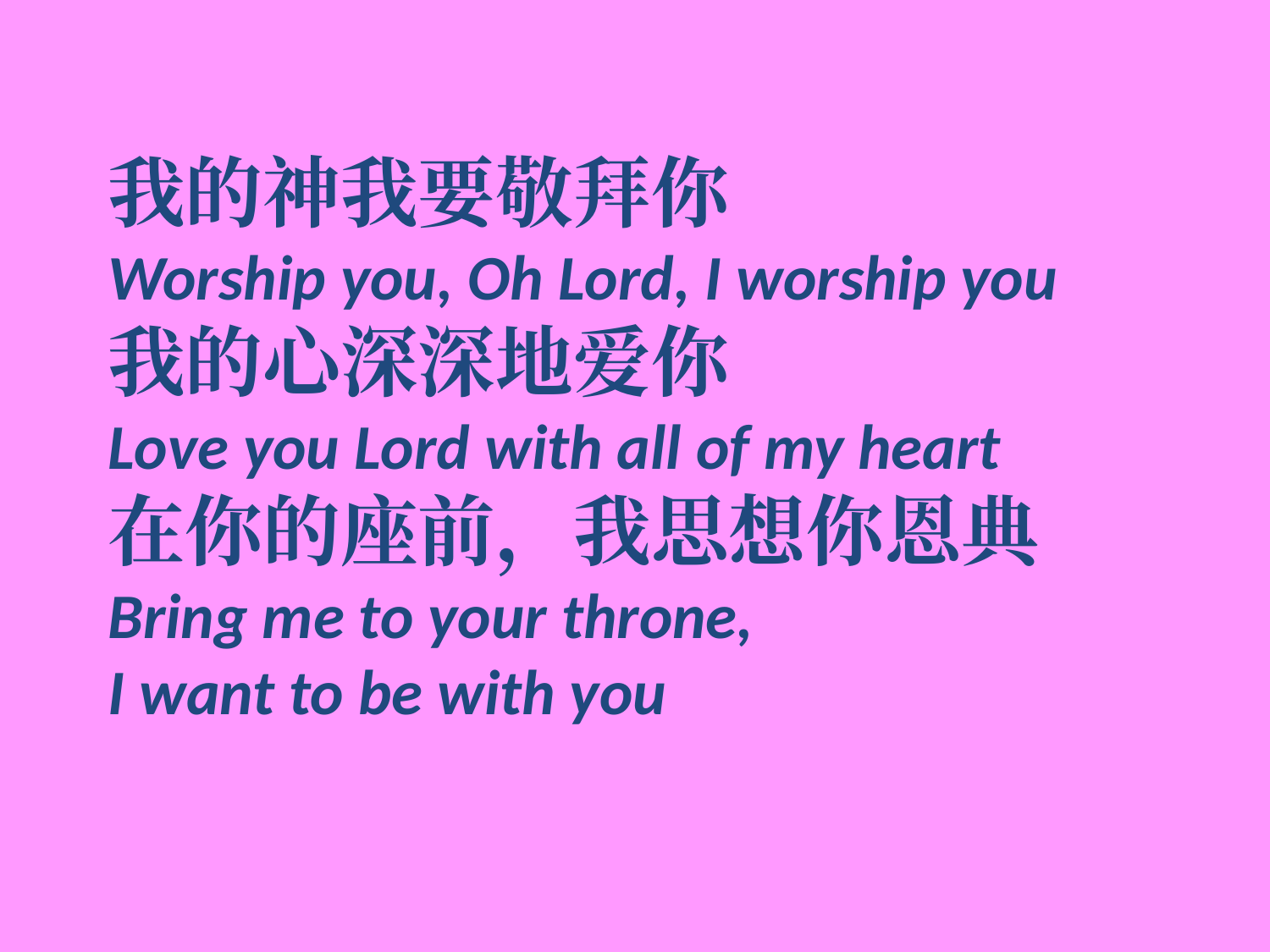

我的神我要敬拜你
Worship you, Oh Lord, I worship you
我的心深深地爱你
Love you Lord with all of my heart
在你的座前，我思想你恩典
Bring me to your throne,
I want to be with you